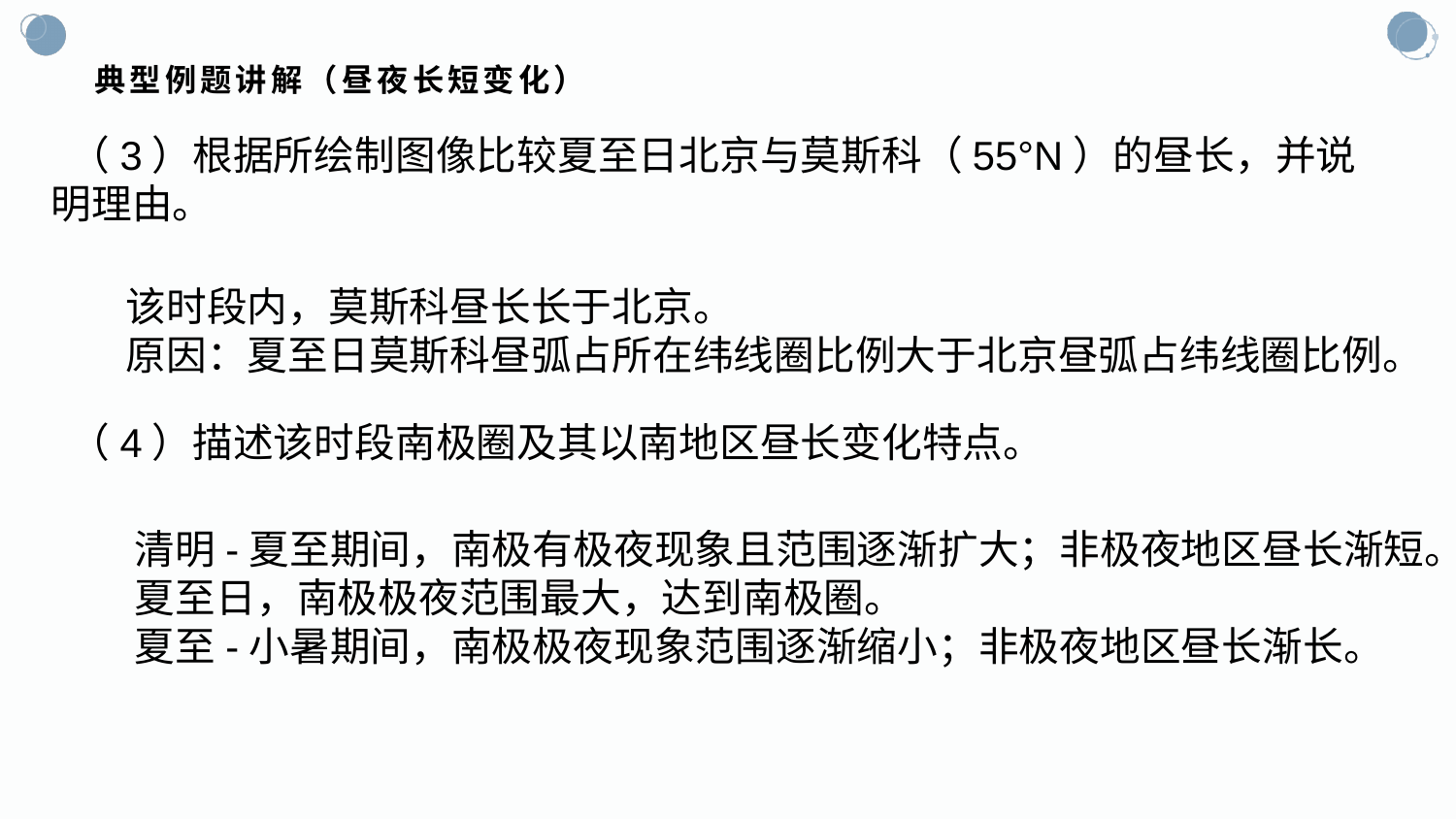

# 典型例题讲解（昼夜长短变化）
 （3）根据所绘制图像比较夏至日北京与莫斯科（55°N）的昼长，并说明理由。

         该时段内，莫斯科昼长长于北京。
         原因：夏至日莫斯科昼弧占所在纬线圈比例大于北京昼弧占纬线圈比例。

          清明-夏至期间，南极有极夜现象且范围逐渐扩大；非极夜地区昼长渐短。
          夏至日，南极极夜范围最大，达到南极圈。
          夏至-小暑期间，南极极夜现象范围逐渐缩小；非极夜地区昼长渐长。

 （4）描述该时段南极圈及其以南地区昼长变化特点。